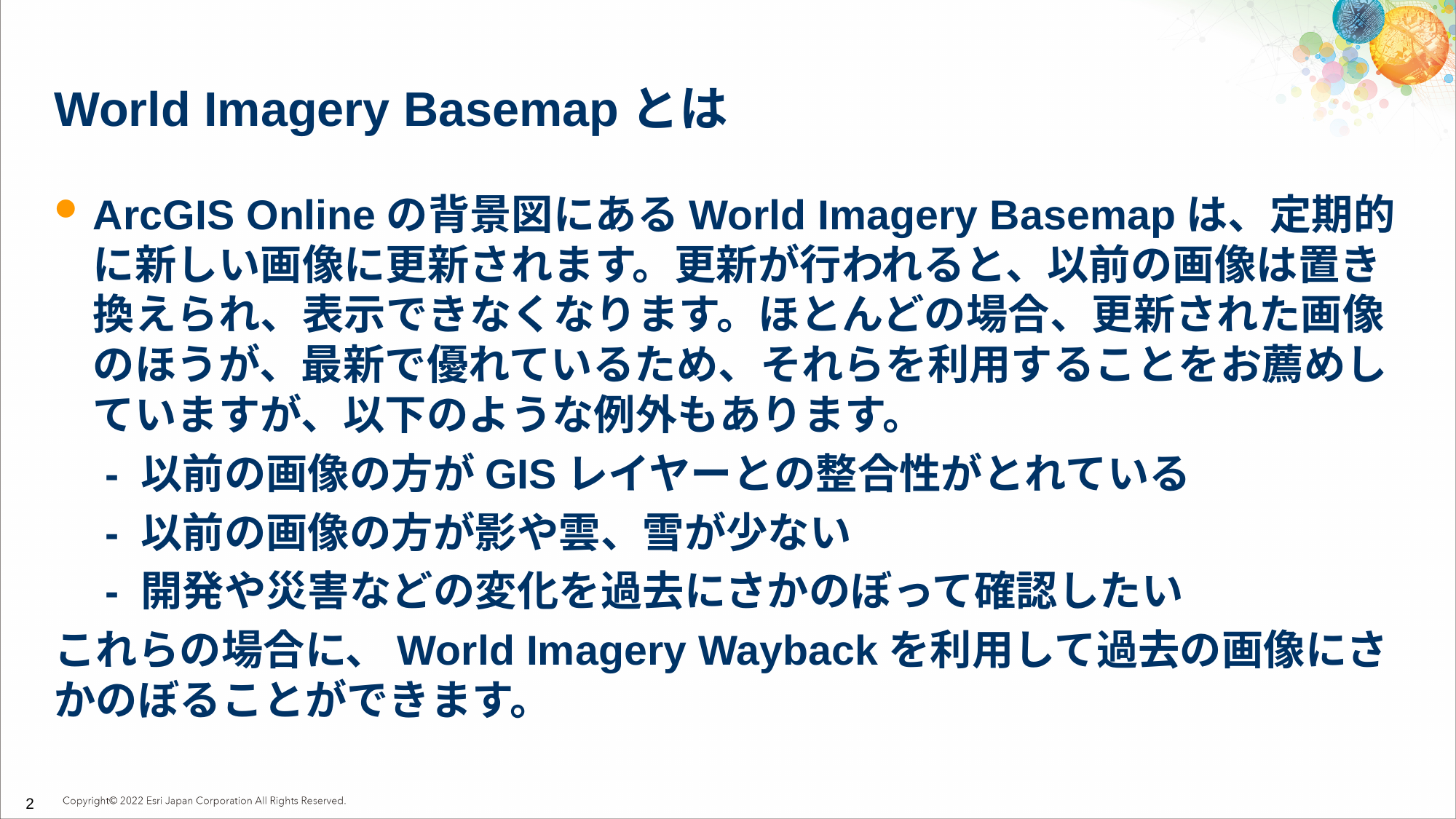

# World Imagery Basemapとは
ArcGIS Onlineの背景図にあるWorld Imagery Basemapは、定期的に新しい画像に更新されます。更新が行われると、以前の画像は置き換えられ、表示できなくなります。ほとんどの場合、更新された画像のほうが、最新で優れているため、それらを利用することをお薦めしていますが、以下のような例外もあります。
　- 以前の画像の方がGISレイヤーとの整合性がとれている
　- 以前の画像の方が影や雲、雪が少ない
　- 開発や災害などの変化を過去にさかのぼって確認したい
これらの場合に、World Imagery Waybackを利用して過去の画像にさかのぼることができます。
2